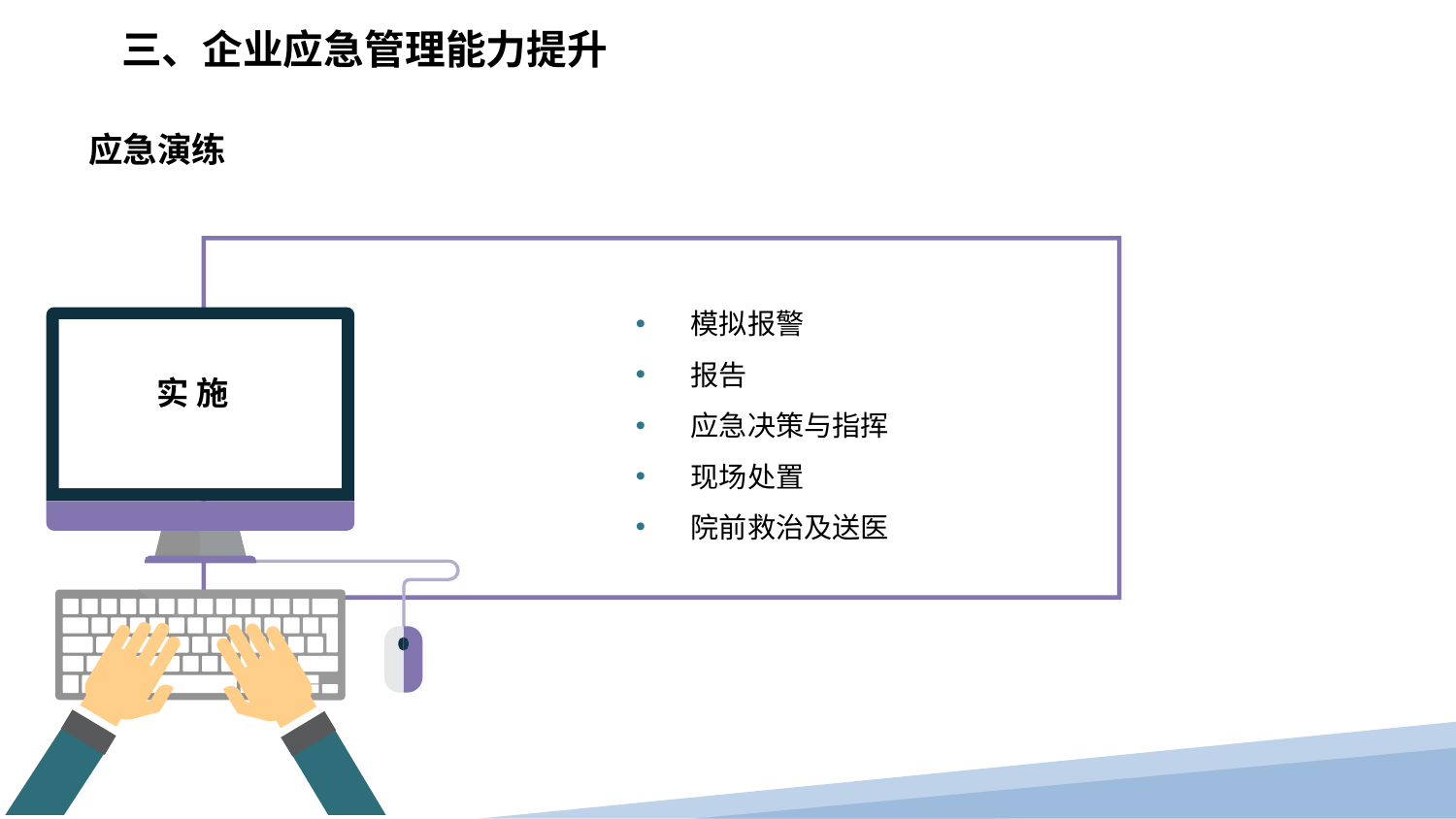

三、企业应急管理能力提升
应急演练

模拟报警
报告
应急决策与指挥
现场处置
院前救治及送医

实 施